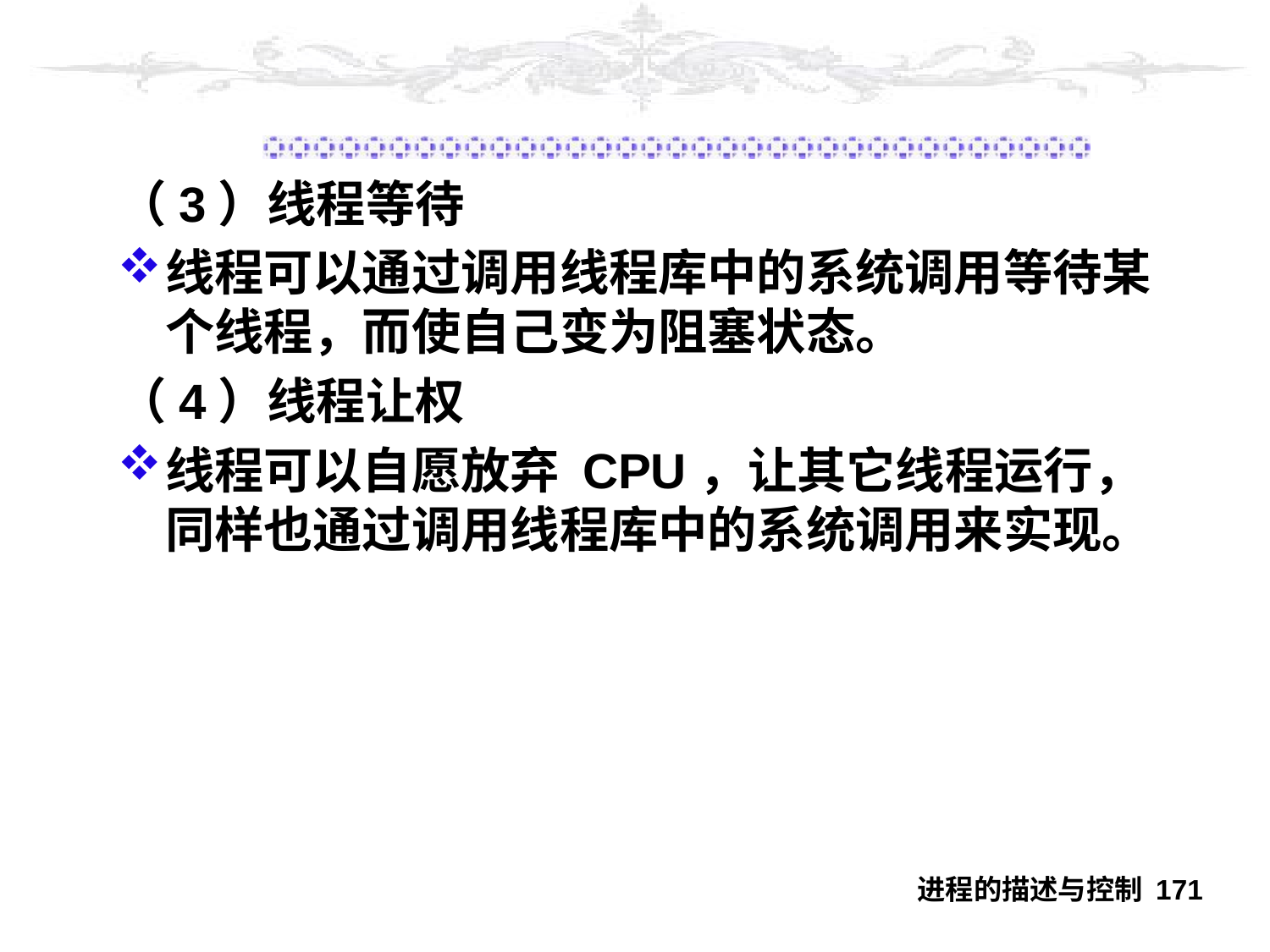

#
（3）线程等待
线程可以通过调用线程库中的系统调用等待某个线程，而使自己变为阻塞状态。
（4）线程让权
线程可以自愿放弃 CPU，让其它线程运行，同样也通过调用线程库中的系统调用来实现。